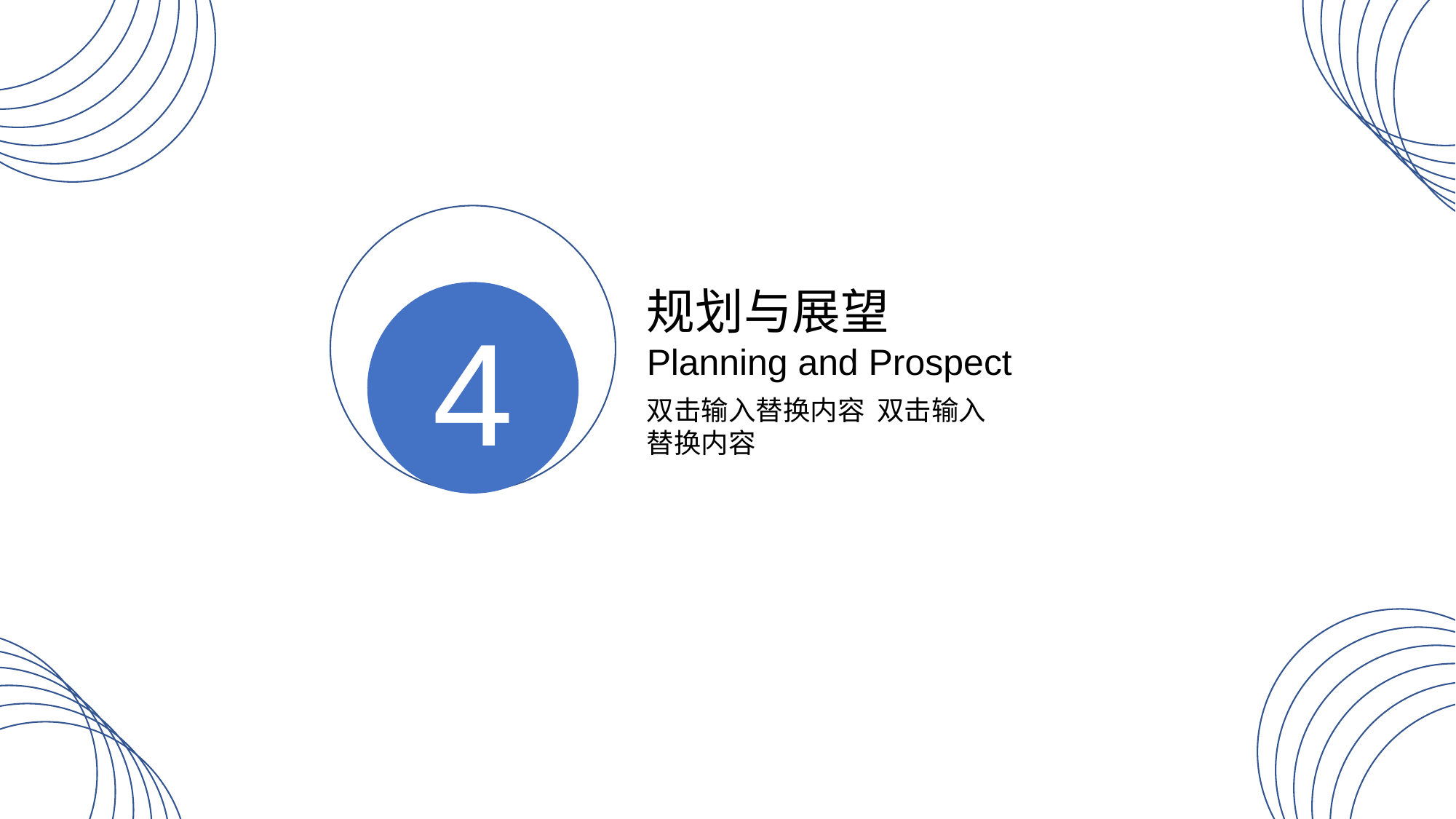

规划与展望
Planning and Prospect
4
双击输入替换内容  双击输入替换内容